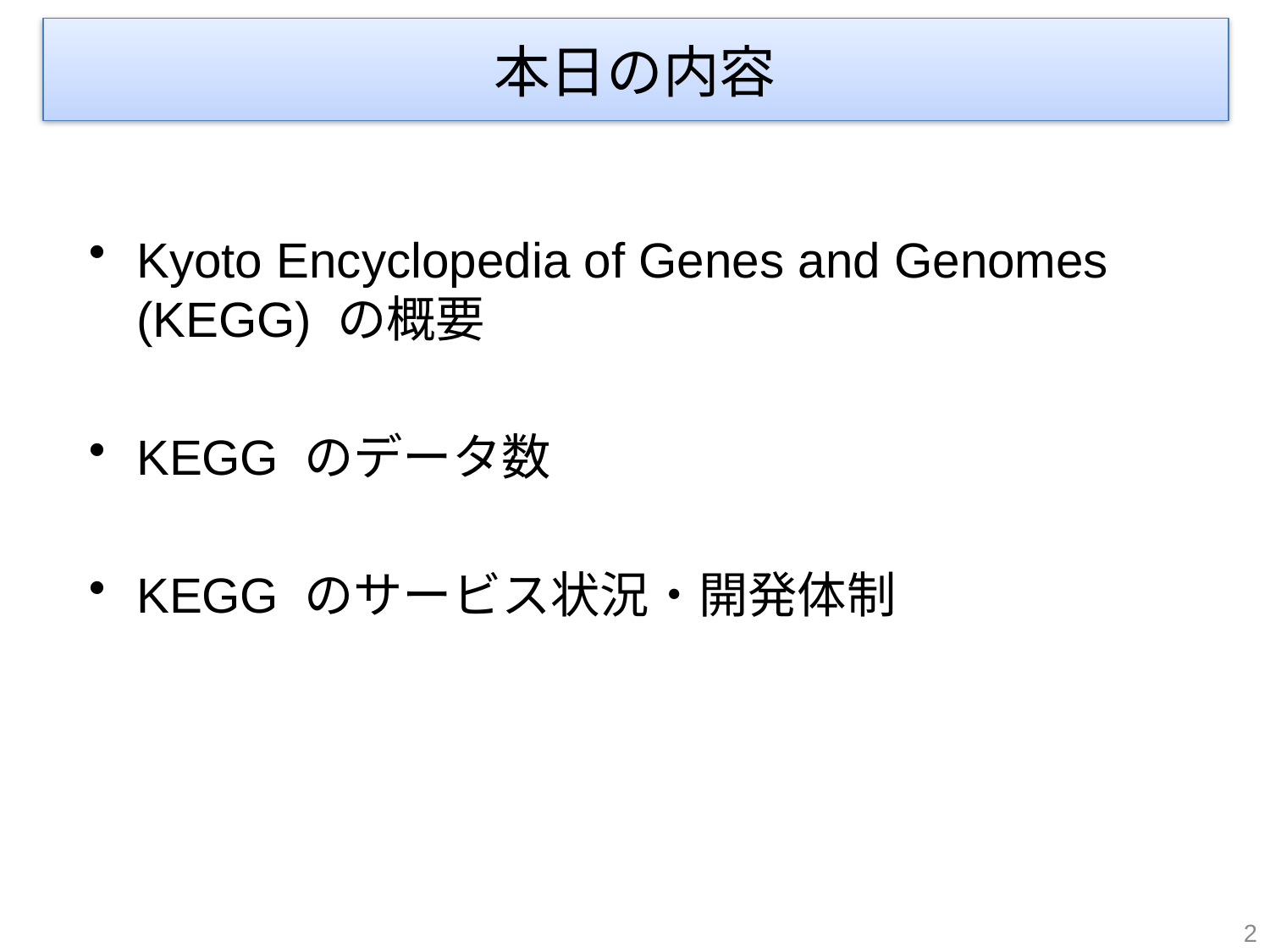

# 本日の内容
Kyoto Encyclopedia of Genes and Genomes (KEGG) の概要

KEGG のデータ数

KEGG のサービス状況・開発体制
2